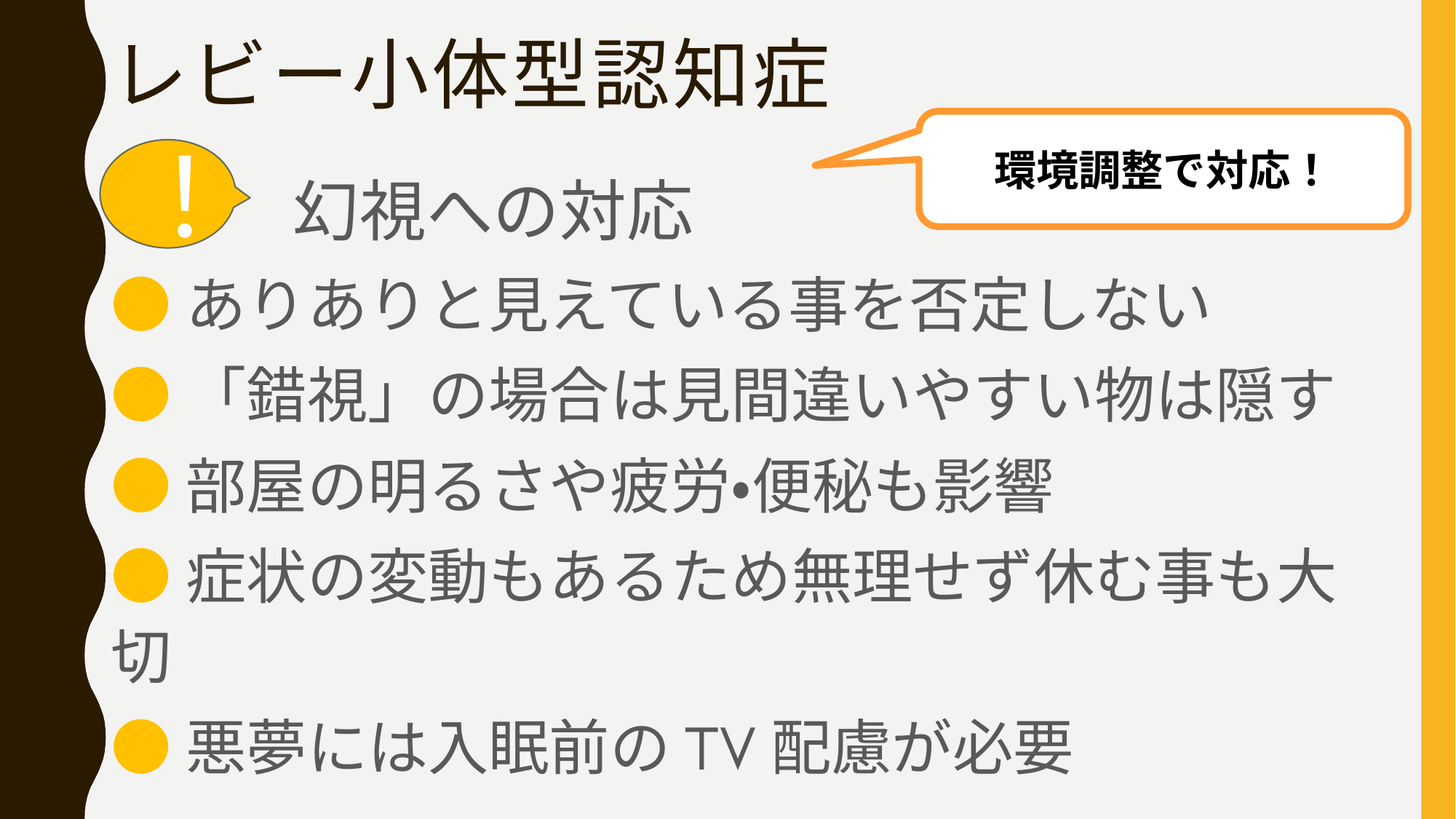

# レビー小体型認知症
環境調整で対応！
！
　　　　　　幻視への対応
●ありありと見えている事を否定しない
●「錯視」の場合は見間違いやすい物は隠す
●部屋の明るさや疲労・便秘も影響
●症状の変動もあるため無理せず休む事も大切
●悪夢には入眠前のTV配慮が必要